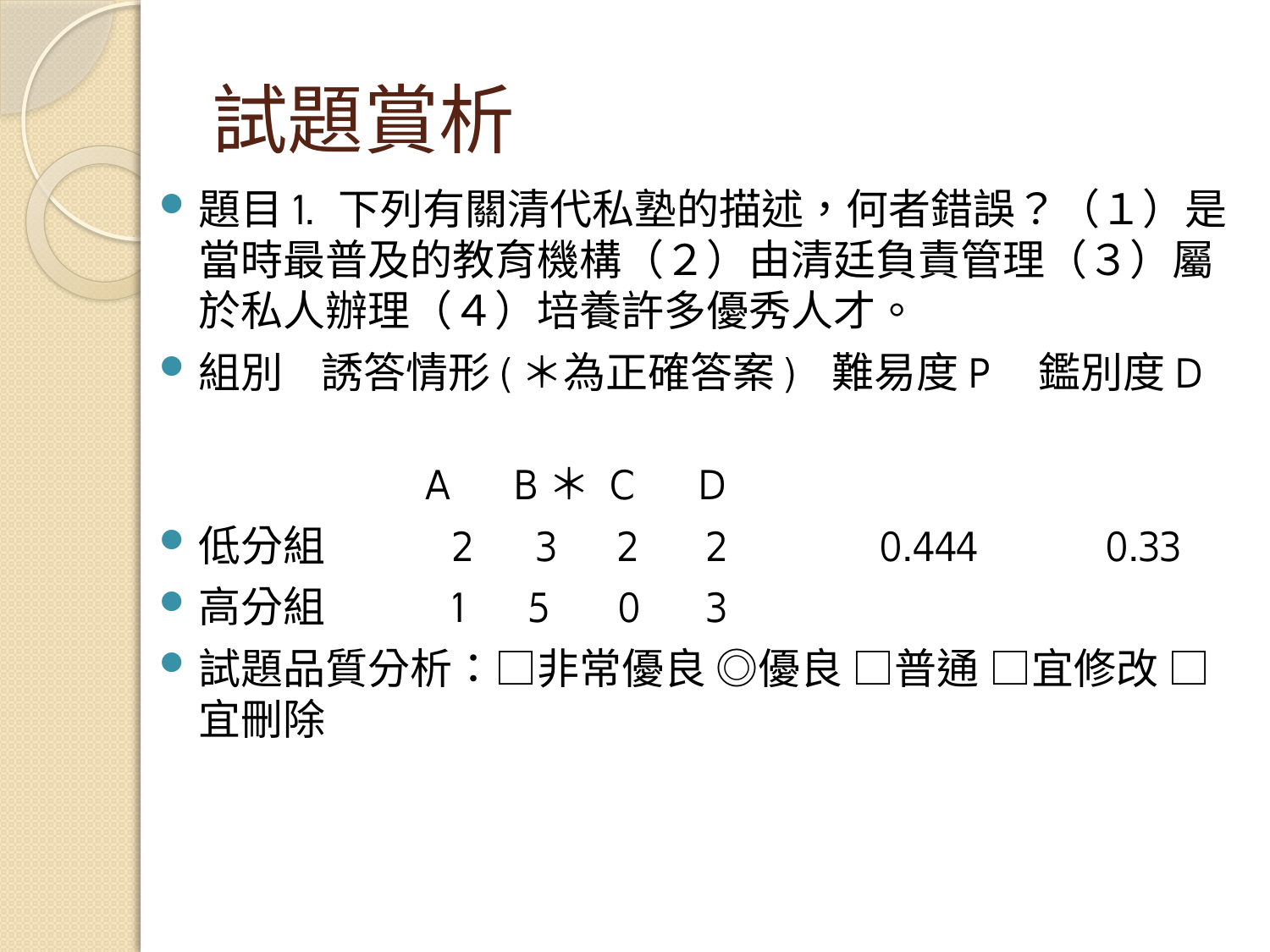

# 試題賞析
題目1. 下列有關清代私塾的描述，何者錯誤？（１）是當時最普及的教育機構（２）由清廷負責管理（３）屬於私人辦理（４）培養許多優秀人才。
組別    誘答情形(＊為正確答案)  難易度P   鑑別度D
                     A     B＊ C     D
低分組 	2     3 	   2 	2            0.444          0.33
高分組 	1     5 	   0 	3
試題品質分析：□非常優良 ◎優良 □普通 □宜修改 □宜刪除